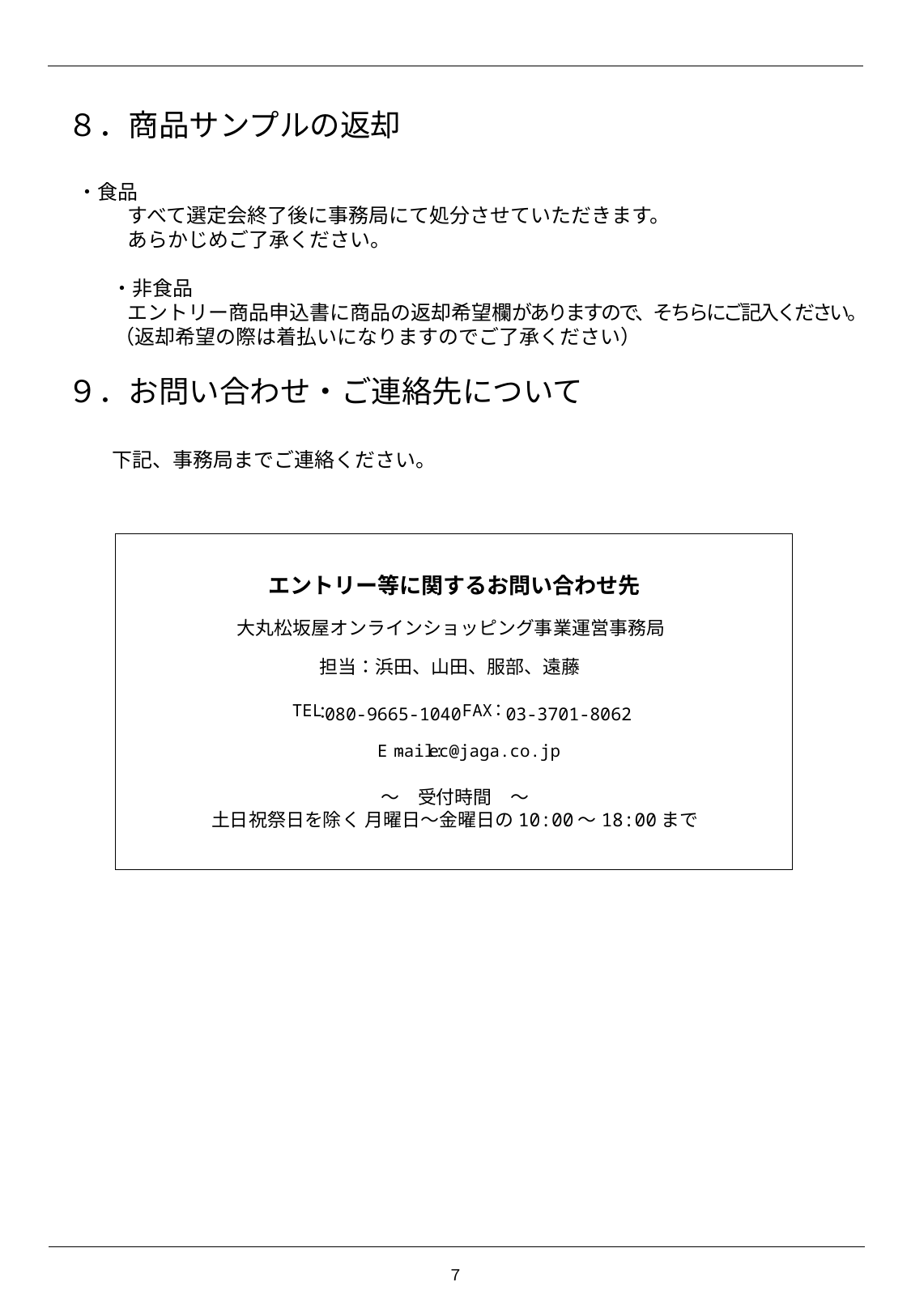

８．商品サンプルの返却

                                                          ・食品
　         すべて選定会終了後に事務局にて処分させていただきます。
　         あらかじめご了承ください。

         ・非食品
　         エントリー商品申込書に商品の返却希望欄がありますので、そちらにご記入ください。
　              （返却希望の際は着払いになりますのでご了承ください）

９．お問い合わせ・ご連絡先について

　　 下記、事務局までご連絡ください。

大丸松坂屋オンラインショッピング事業運営事務局

TEL
FAX
：

E
mail:
ec@jaga.co.jp
-

エントリー等に関するお問い合わせ先
担当：浜田、山田、服部、遠藤
03-3701-8062
080-9665-1040
：
～　受付時間　～
土日祝祭日を除く 月曜日～金曜日の10:00～18:00まで
７